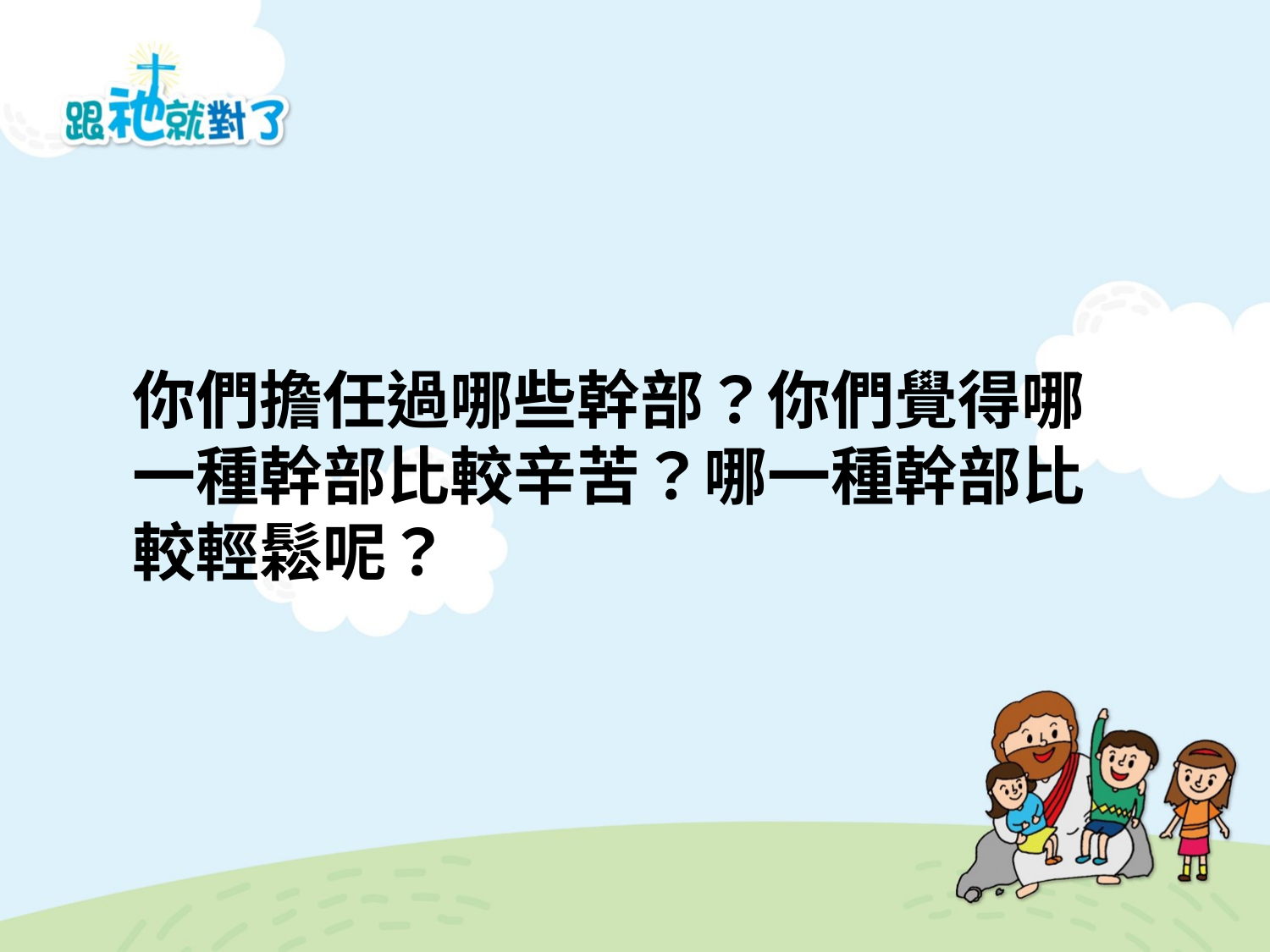

你們擔任過哪些幹部？你們覺得哪一種幹部比較辛苦？哪一種幹部比較輕鬆呢？